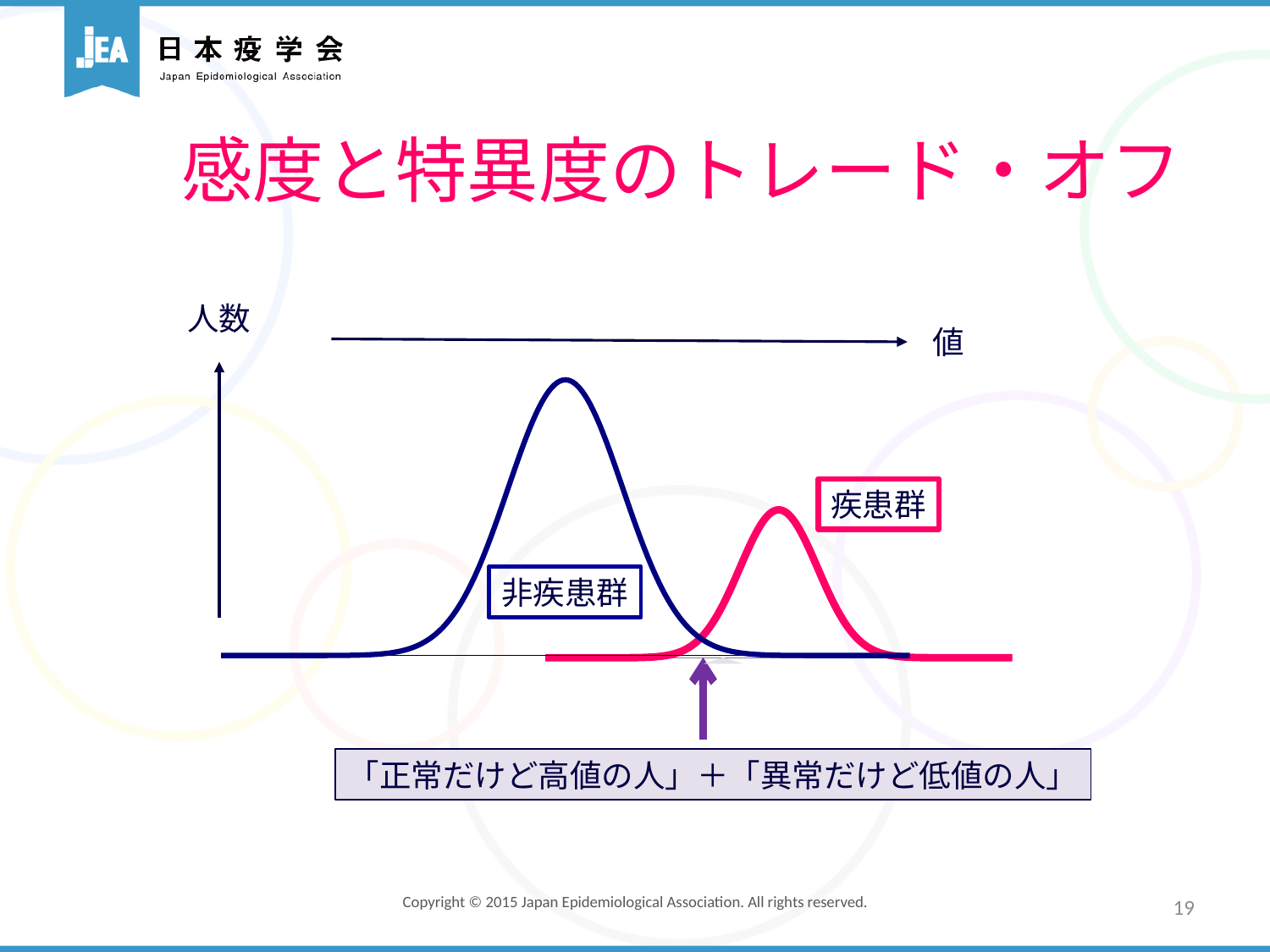

# 感度と特異度のトレード・オフ
人数
値

### Chart

| Category |  |
|---|---|

### Chart

| Category |  |
|---|---|
疾患群
非疾患群

「正常だけど高値の人」＋「異常だけど低値の人」
19